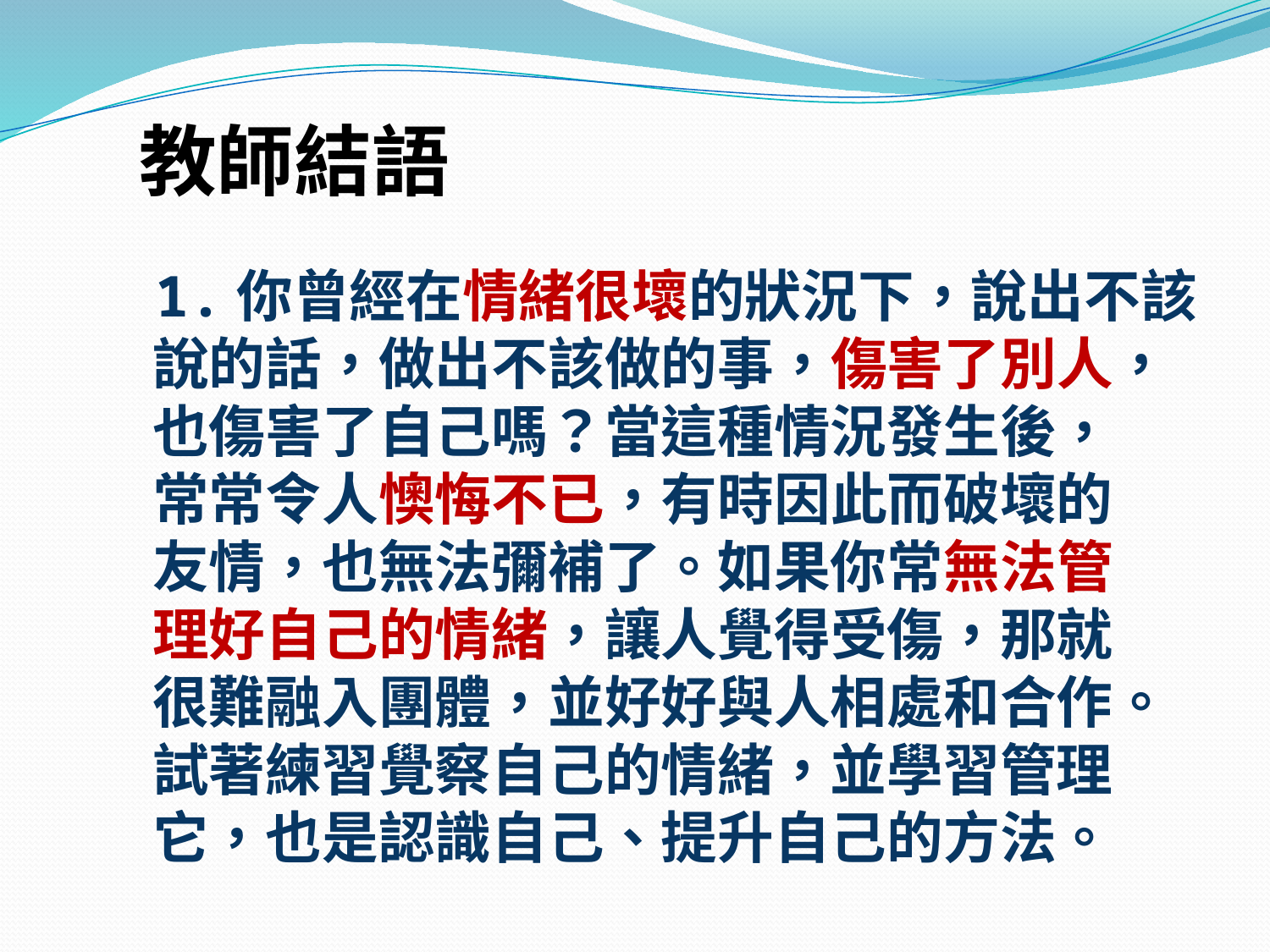

教師結語
  1.你曾經在情緒很壞的狀況下，說出不該
    說的話，做出不該做的事，傷害了別人，
    也傷害了自己嗎？當這種情況發生後，
    常常令人懊悔不已，有時因此而破壞的
    友情，也無法彌補了。如果你常無法管
    理好自己的情緒，讓人覺得受傷，那就
    很難融入團體，並好好與人相處和合作。
    試著練習覺察自己的情緒，並學習管理
    它，也是認識自己、提升自己的方法。